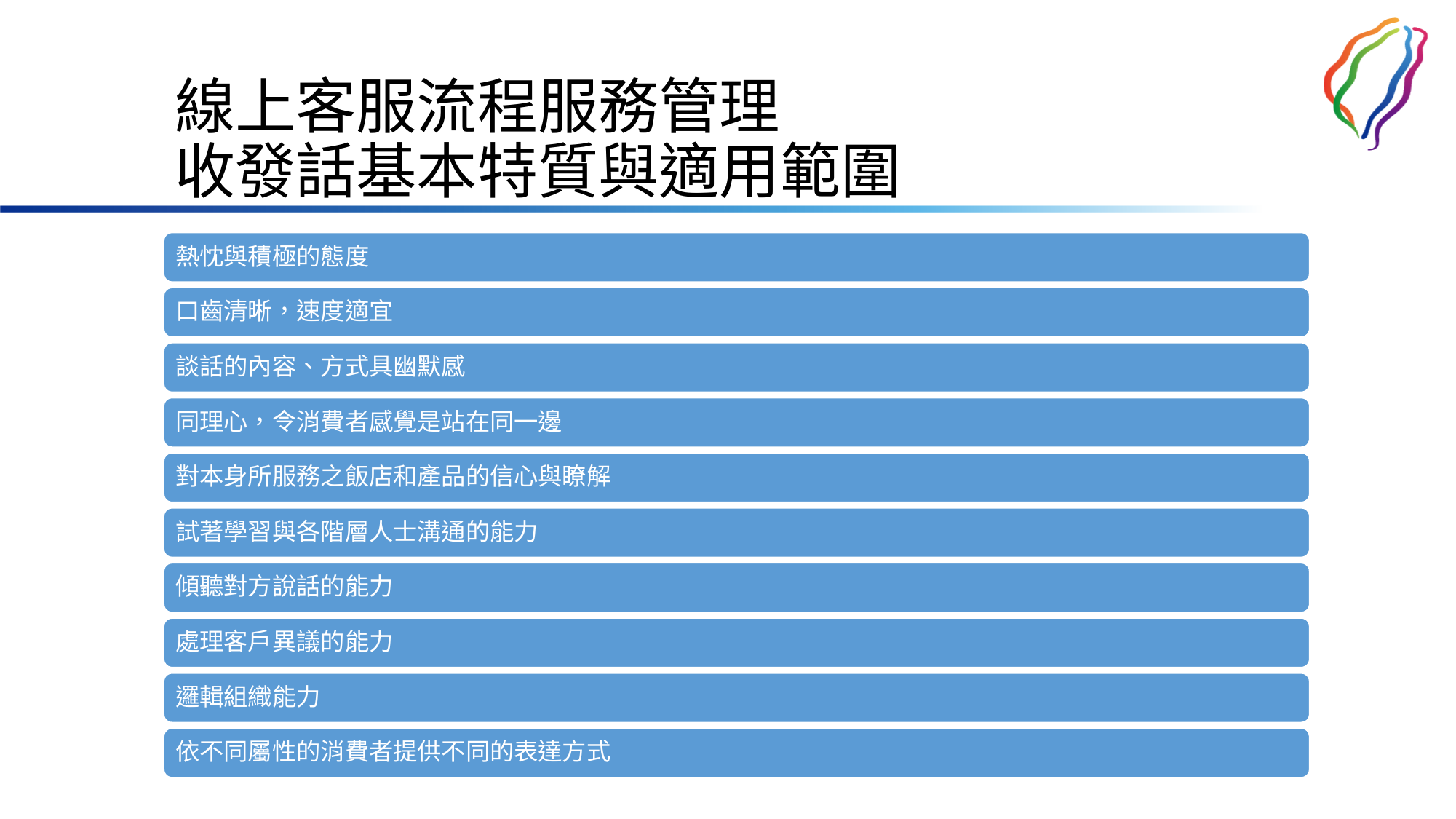

# 線上客服流程服務管理 收發話基本特質與適用範圍
熱忱與積極的態度
口齒清晰，速度適宜
談話的內容、方式具幽默感
同理心，令消費者感覺是站在同一邊
對本身所服務之飯店和產品的信心與瞭解
試著學習與各階層人士溝通的能力
傾聽對方說話的能力
處理客戶異議的能力
邏輯組織能力
依不同屬性的消費者提供不同的表達方式